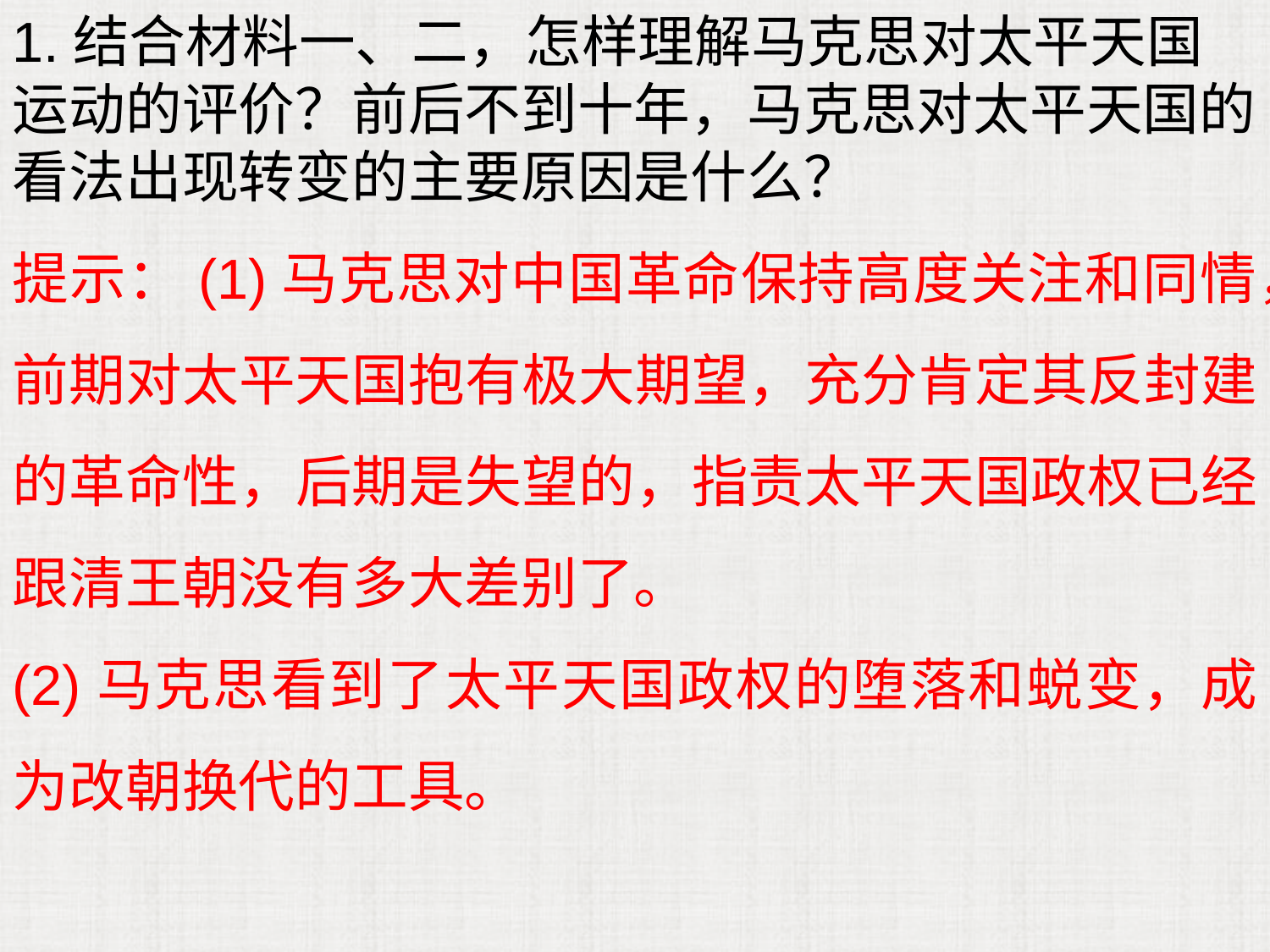

1.结合材料一、二，怎样理解马克思对太平天国运动的评价？前后不到十年，马克思对太平天国的看法出现转变的主要原因是什么？
提示：(1)马克思对中国革命保持高度关注和同情，前期对太平天国抱有极大期望，充分肯定其反封建的革命性，后期是失望的，指责太平天国政权已经跟清王朝没有多大差别了。
(2)马克思看到了太平天国政权的堕落和蜕变，成为改朝换代的工具。